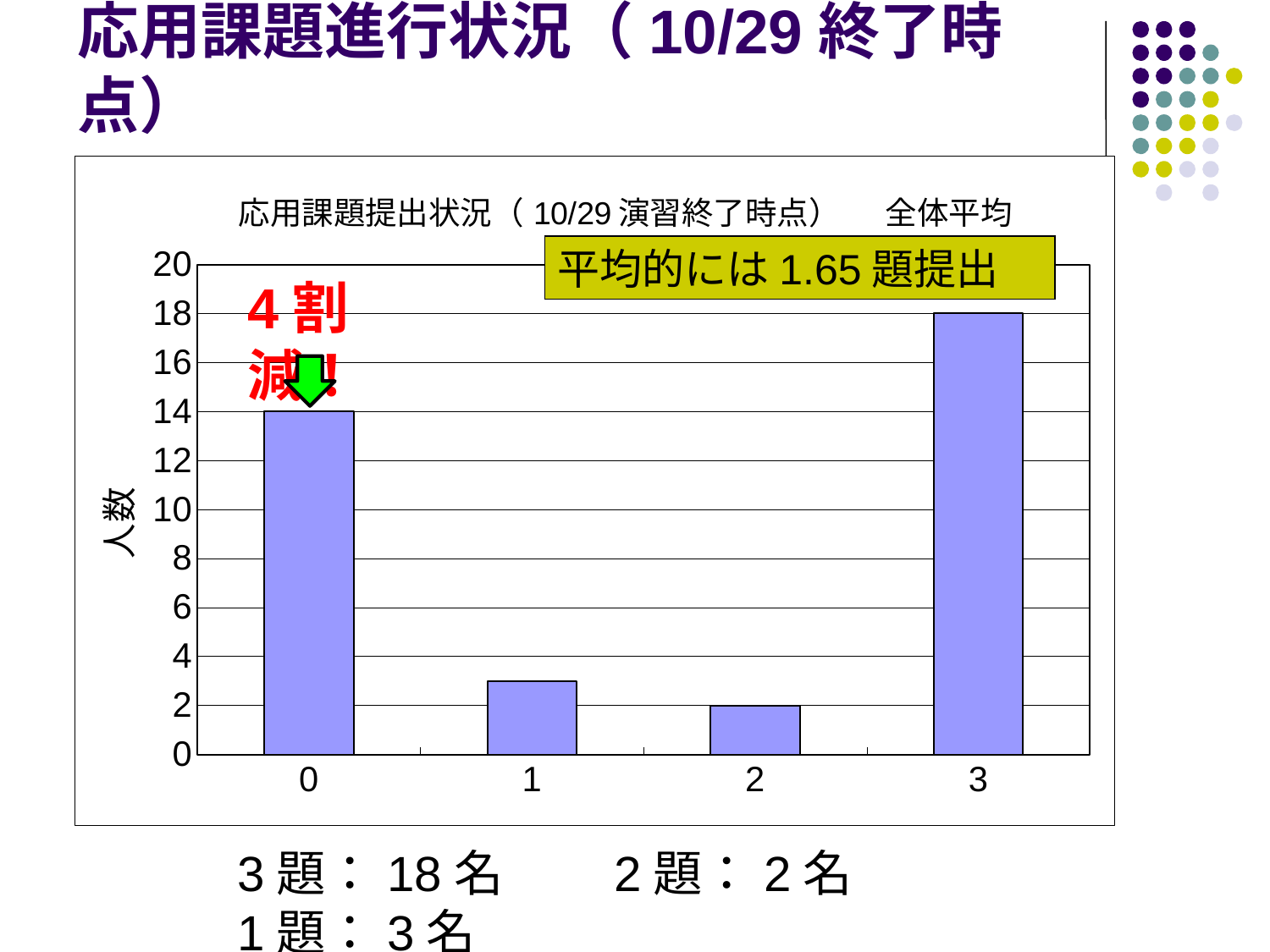

# 応用課題進行状況（10/29終了時点）

### Chart: 応用課題提出状況（10/29演習終了時点）　  全体平均=1.65

| Category |  |
|---|---|
| 0 | 14.0 |
| 1 | 3.0 |
| 2 | 2.0 |
| 3 | 18.0 |
平均的には1.65題提出
4割減！

3題：18名　　2題：2名　　　1題：3名